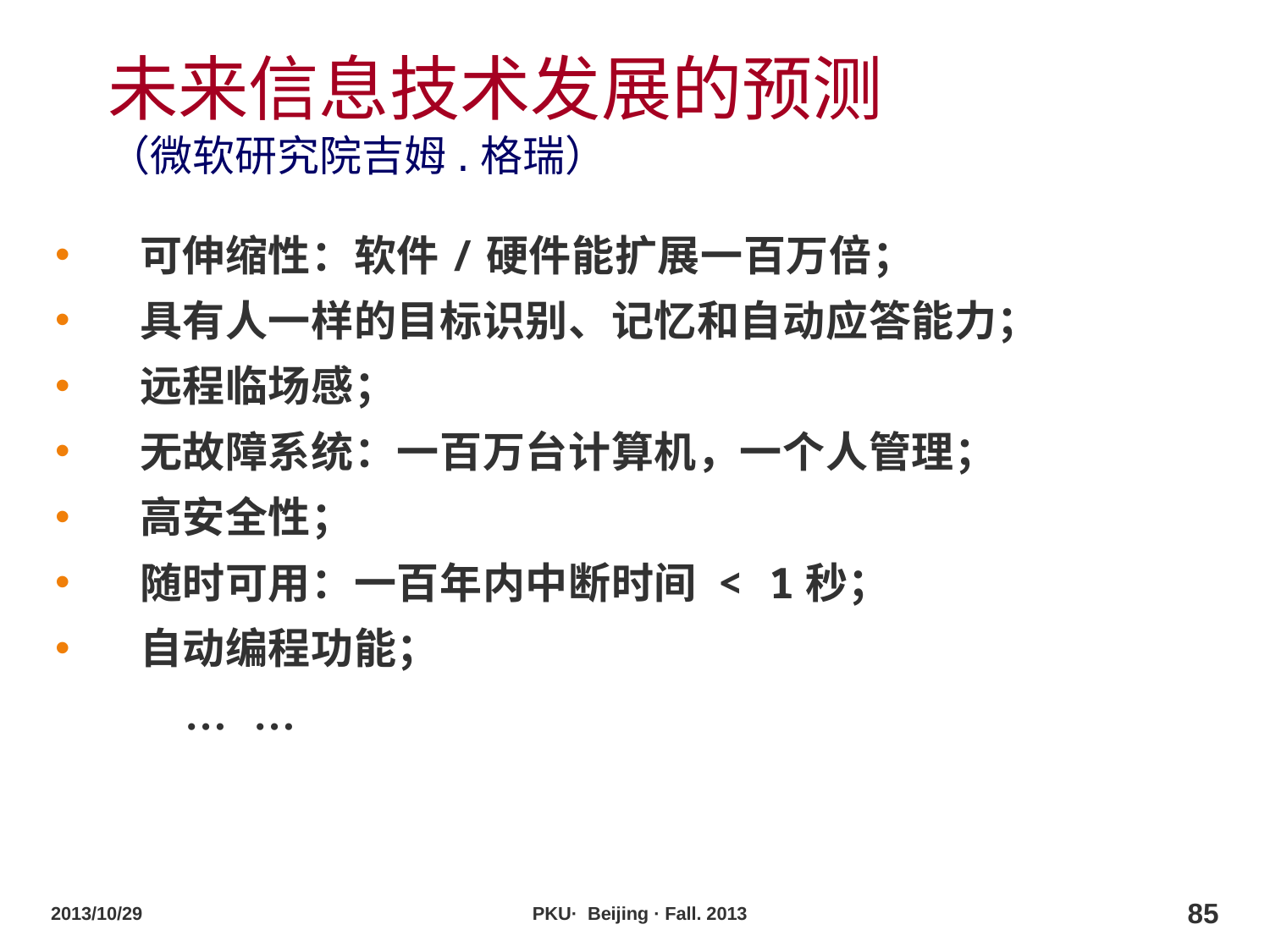

# 未来信息技术发展的预测 （微软研究院吉姆.格瑞）

可伸缩性：软件/硬件能扩展一百万倍；
具有人一样的目标识别、记忆和自动应答能力；
远程临场感；
无故障系统：一百万台计算机，一个人管理；
高安全性；
随时可用：一百年内中断时间 < 1秒；
自动编程功能；
     … …
2013/10/29
PKU·  Beijing · Fall. 2013
85